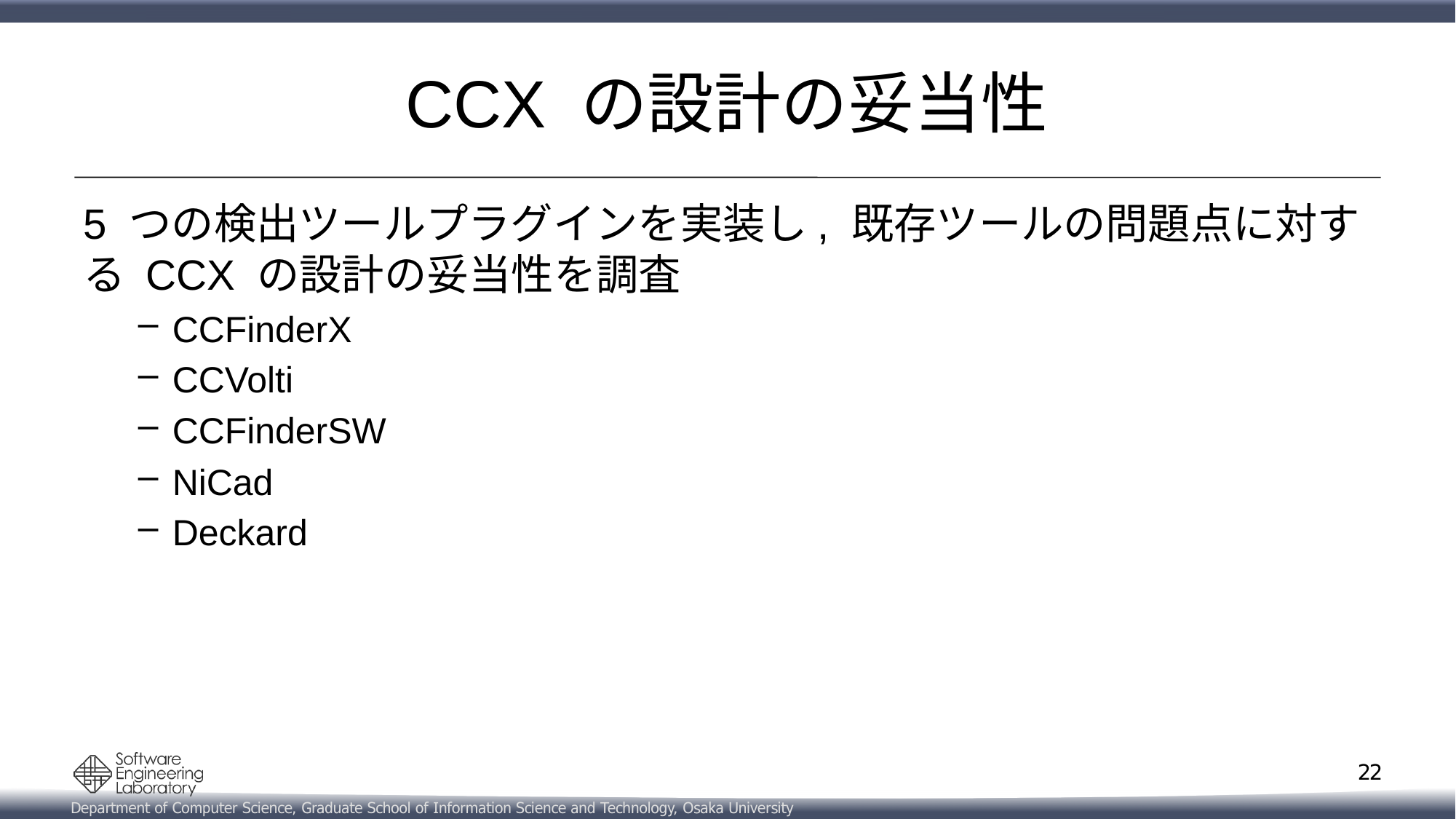

# CCX の設計の妥当性
5 つの検出ツールプラグインを実装し, 既存ツールの問題点に対する CCX の設計の妥当性を調査
CCFinderX
CCVolti
CCFinderSW
NiCad
Deckard
22